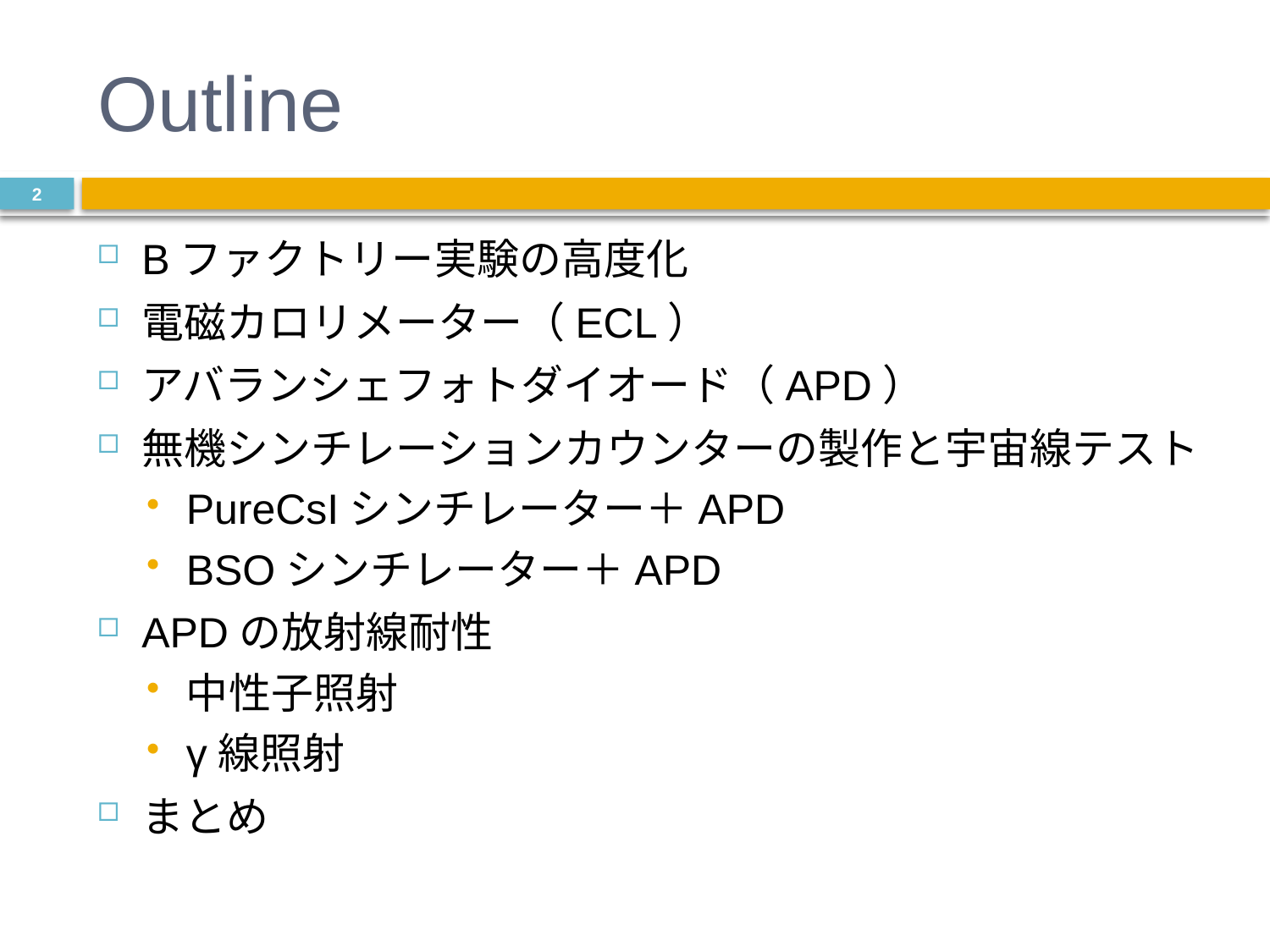

# Outline
2
Bファクトリー実験の高度化
電磁カロリメーター（ECL）
アバランシェフォトダイオード（APD）
無機シンチレーションカウンターの製作と宇宙線テスト
PureCsIシンチレーター＋APD
BSOシンチレーター＋APD
APDの放射線耐性
中性子照射
γ線照射
まとめ